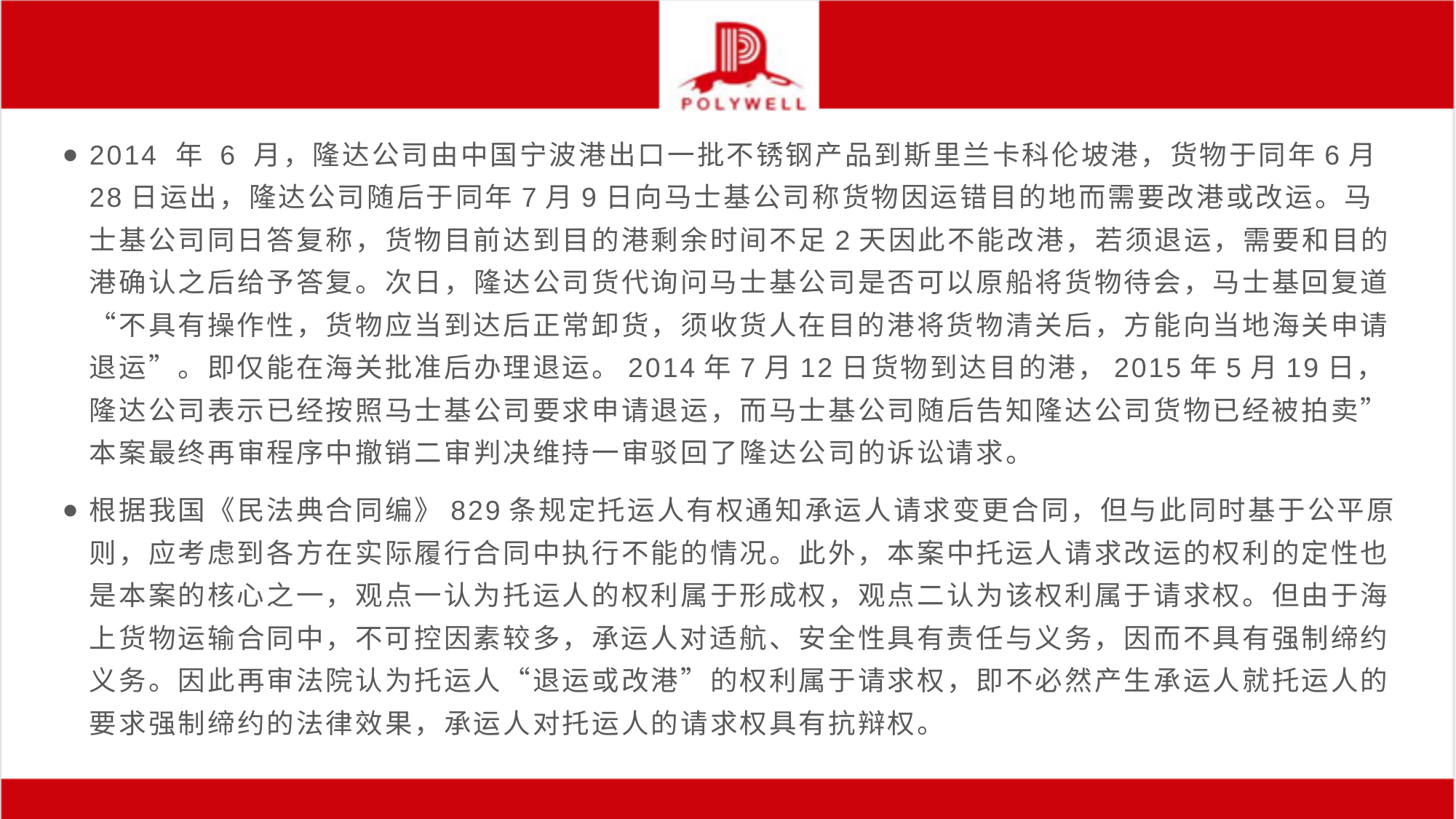

2014 年 6 月，隆达公司由中国宁波港出口一批不锈钢产品到斯里兰卡科伦坡港，货物于同年6月28日运出，隆达公司随后于同年7月9日向马士基公司称货物因运错目的地而需要改港或改运。马士基公司同日答复称，货物目前达到目的港剩余时间不足2天因此不能改港，若须退运，需要和目的港确认之后给予答复。次日，隆达公司货代询问马士基公司是否可以原船将货物待会，马士基回复道“不具有操作性，货物应当到达后正常卸货，须收货人在目的港将货物清关后，方能向当地海关申请退运”。即仅能在海关批准后办理退运。2014年7月12日货物到达目的港，2015年5月19日，隆达公司表示已经按照马士基公司要求申请退运，而马士基公司随后告知隆达公司货物已经被拍卖”本案最终再审程序中撤销二审判决维持一审驳回了隆达公司的诉讼请求。
根据我国《民法典合同编》829条规定托运人有权通知承运人请求变更合同，但与此同时基于公平原则，应考虑到各方在实际履行合同中执行不能的情况。此外，本案中托运人请求改运的权利的定性也是本案的核心之一，观点一认为托运人的权利属于形成权，观点二认为该权利属于请求权。但由于海上货物运输合同中，不可控因素较多，承运人对适航、安全性具有责任与义务，因而不具有强制缔约义务。因此再审法院认为托运人“退运或改港”的权利属于请求权，即不必然产生承运人就托运人的要求强制缔约的法律效果，承运人对托运人的请求权具有抗辩权。